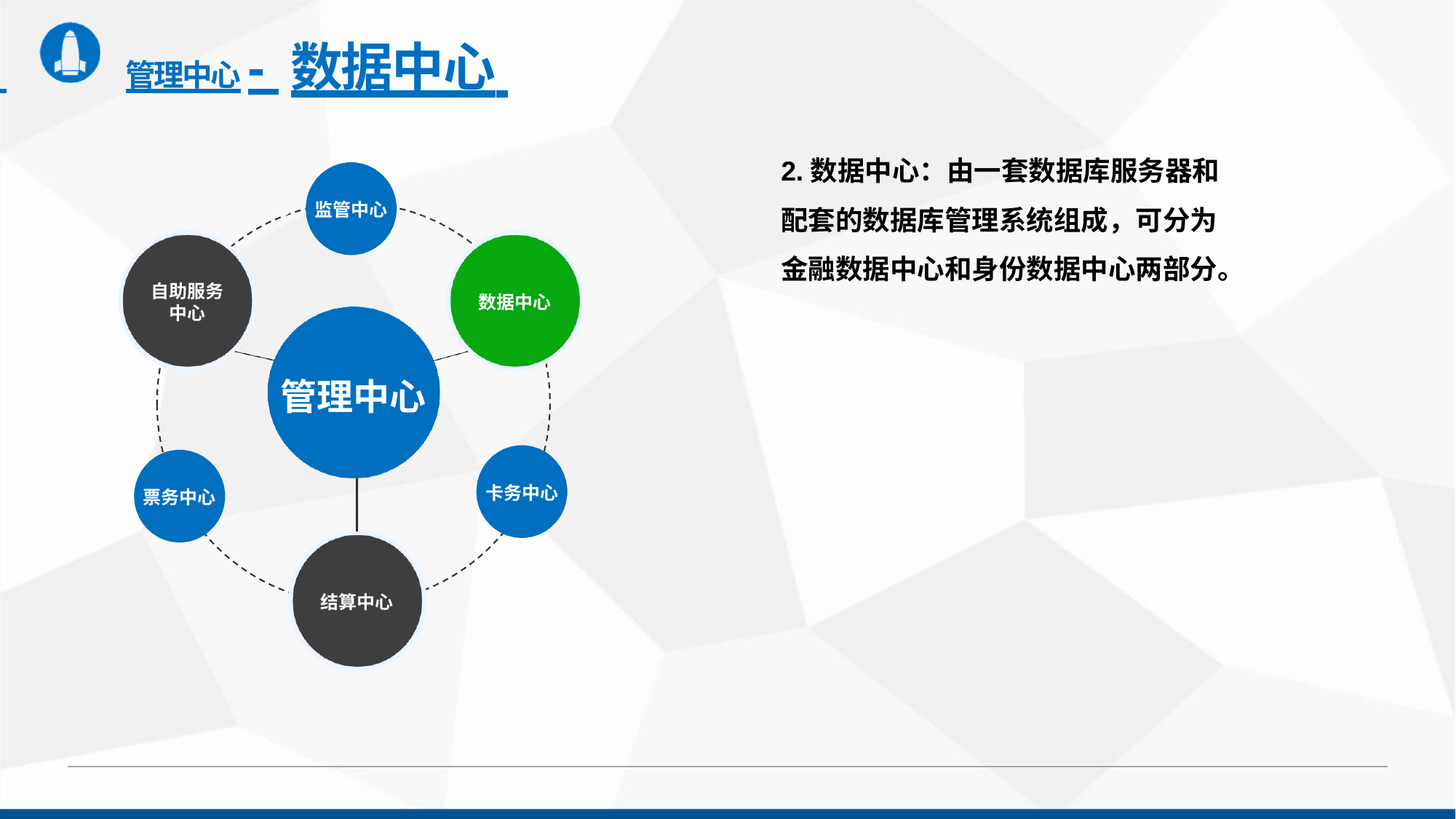

# 管理中心- 数据中心
2.数据中心：由一套数据库服务器和 配套的数据库管理系统组成，可分为 金融数据中心和身份数据中心两部分。

监管中心

自助服务 中心
数据中心
管理中心

卡务中心
票务中心
结算中心